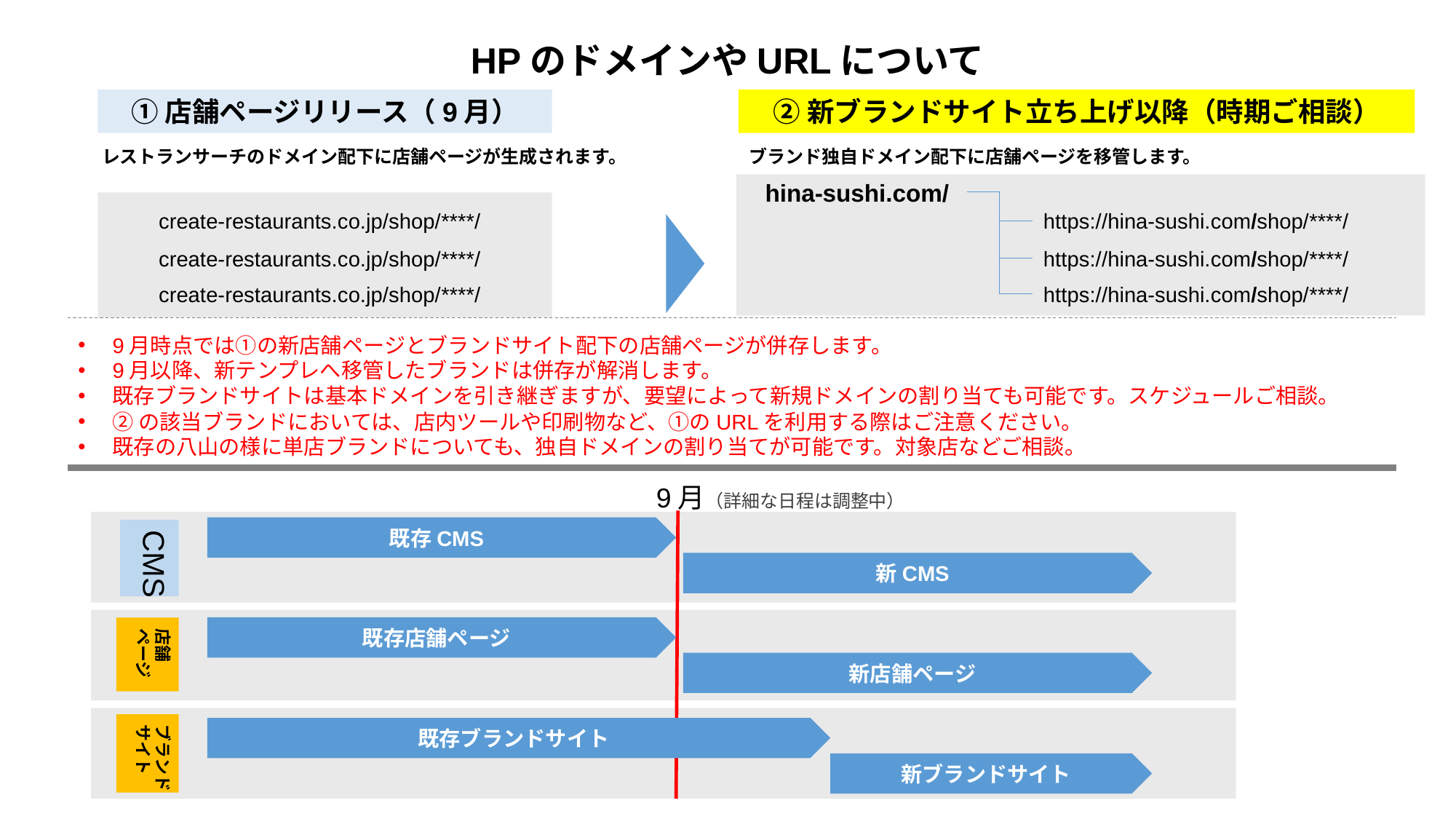

HPのドメインやURLについて
①店舗ページリリース（9月）
②新ブランドサイト立ち上げ以降（時期ご相談）
レストランサーチのドメイン配下に店舗ページが生成されます。
ブランド独自ドメイン配下に店舗ページを移管します。
hina-sushi.com/

create-restaurants.co.jp/shop/****/
https://hina-sushi.com/shop/****/

create-restaurants.co.jp/shop/****/
https://hina-sushi.com/shop/****/
create-restaurants.co.jp/shop/****/
https://hina-sushi.com/shop/****/
9月時点では①の新店舗ページとブランドサイト配下の店舗ページが併存します。
9月以降、新テンプレへ移管したブランドは併存が解消します。
既存ブランドサイトは基本ドメインを引き継ぎますが、要望によって新規ドメインの割り当ても可能です。スケジュールご相談。
②の該当ブランドにおいては、店内ツールや印刷物など、①のURLを利用する際はご注意ください。
既存の八山の様に単店ブランドについても、独自ドメインの割り当てが可能です。対象店などご相談。
9月（詳細な日程は調整中）

既存CMS
CMS
新CMS

既存店舗ページ
店舗
ページ
新店舗ページ

ブランド
サイト
既存ブランドサイト
新ブランドサイト